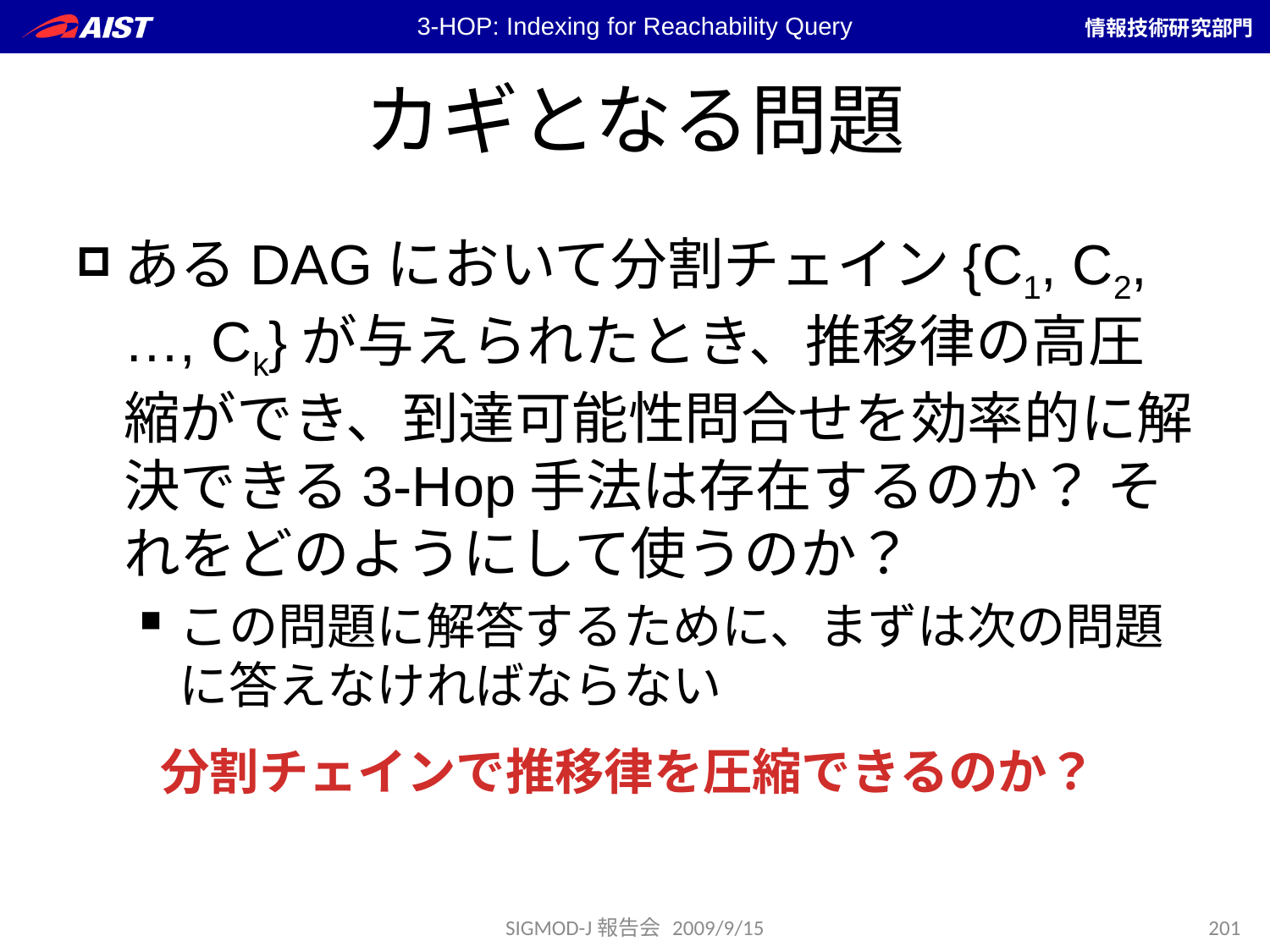

3-HOP: Indexing for Reachability Query
# カギとなる問題
あるDAGにおいて分割チェイン{C1, C2, …, Ck}が与えられたとき、推移律の高圧縮ができ、到達可能性問合せを効率的に解決できる3-Hop手法は存在するのか？ それをどのようにして使うのか？
この問題に解答するために、まずは次の問題に答えなければならない
分割チェインで推移律を圧縮できるのか？
SIGMOD-J報告会 2009/9/15
201